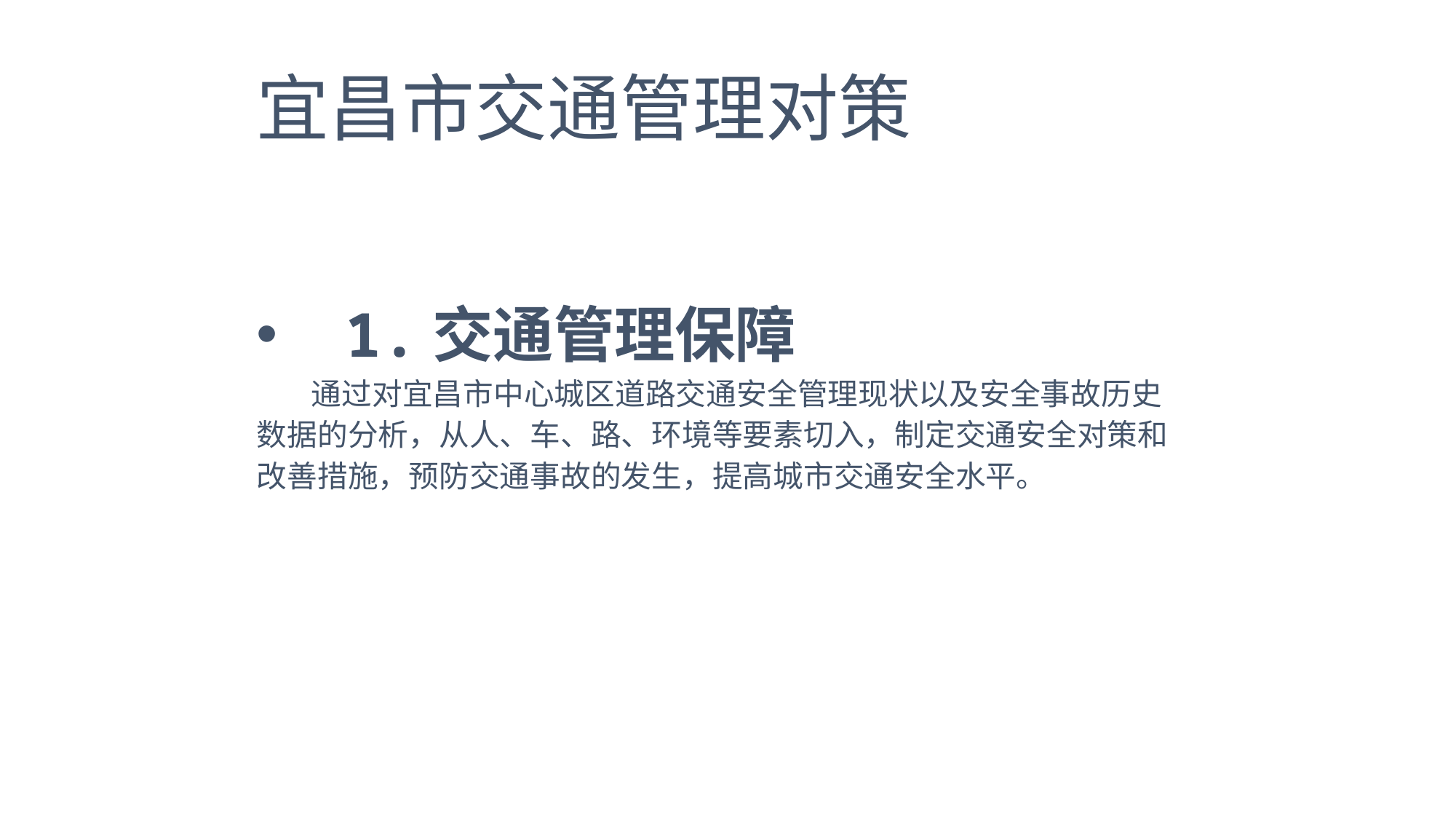

宜昌市交通管理对策
1.交通管理保障
通过对宜昌市中心城区道路交通安全管理现状以及安全事故历史数据的分析，从人、车、路、环境等要素切入，制定交通安全对策和改善措施，预防交通事故的发生，提高城市交通安全水平。